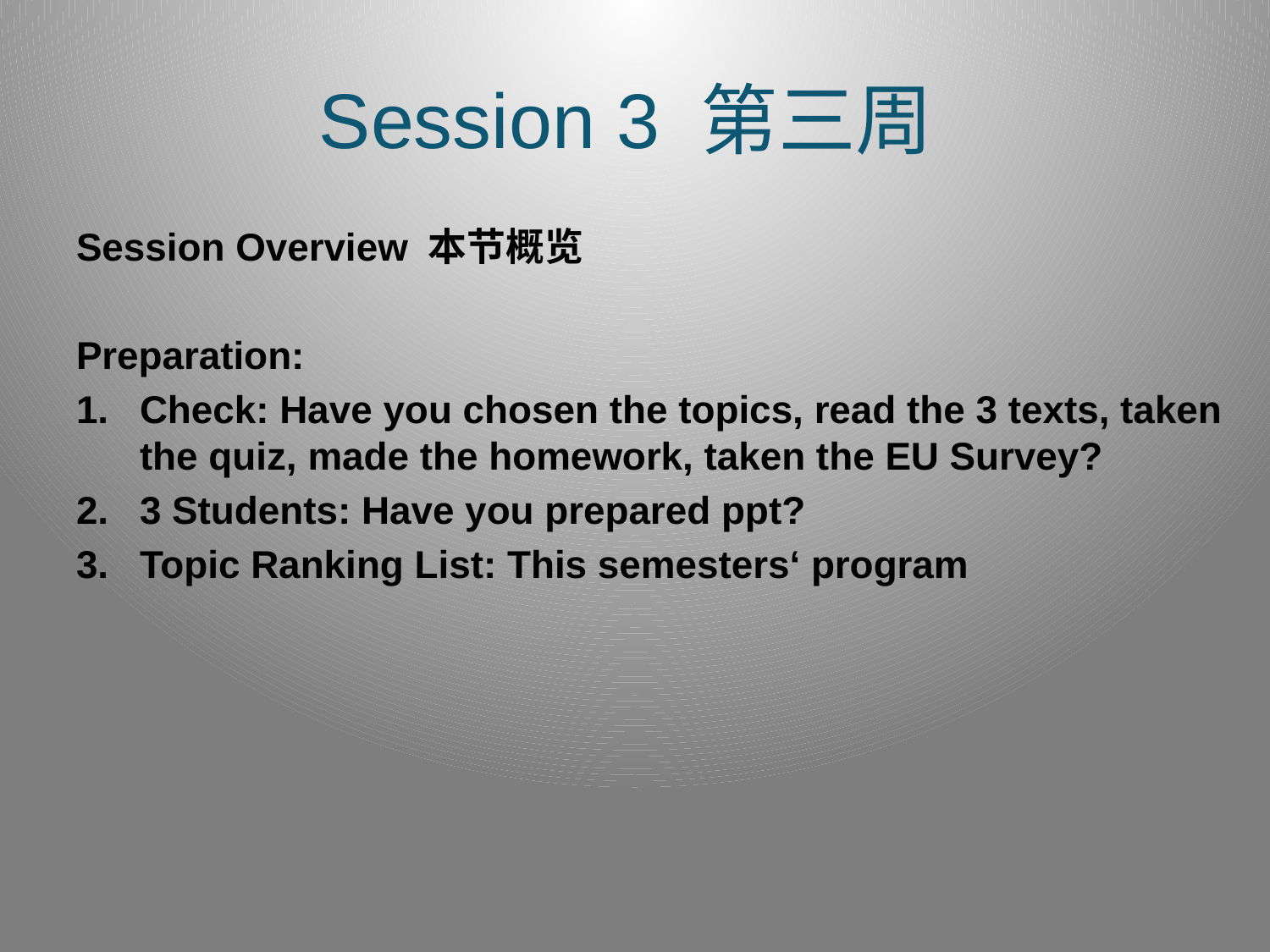

# Session 3 第三周
Session Overview 本节概览

Preparation:
Check: Have you chosen the topics, read the 3 texts, taken the quiz, made the homework, taken the EU Survey?
3 Students: Have you prepared ppt?
Topic Ranking List: This semesters‘ program